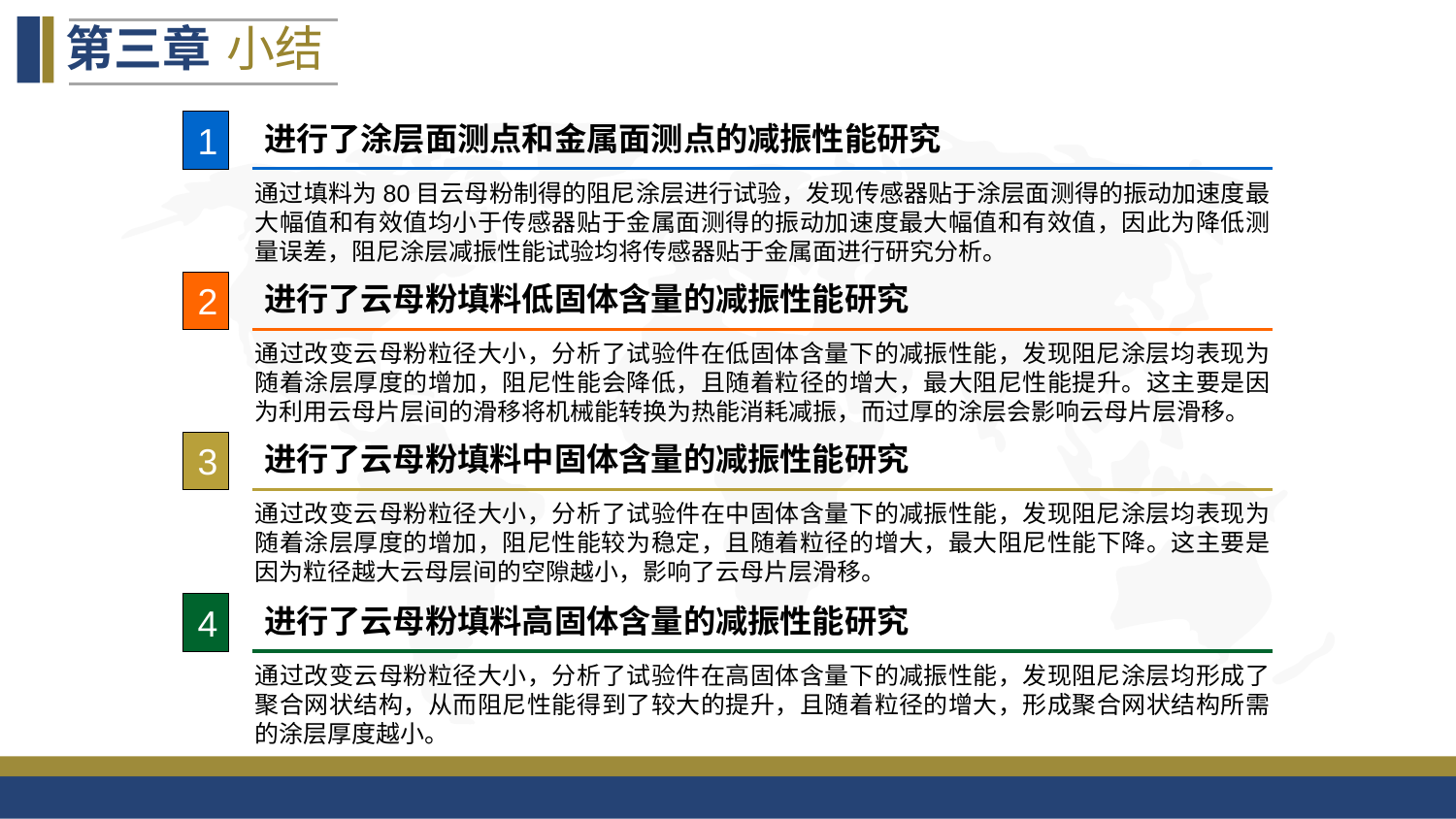

第三章
小结
1
进行了涂层面测点和金属面测点的减振性能研究
通过填料为80目云母粉制得的阻尼涂层进行试验，发现传感器贴于涂层面测得的振动加速度最大幅值和有效值均小于传感器贴于金属面测得的振动加速度最大幅值和有效值，因此为降低测量误差，阻尼涂层减振性能试验均将传感器贴于金属面进行研究分析。
2
进行了云母粉填料低固体含量的减振性能研究
通过改变云母粉粒径大小，分析了试验件在低固体含量下的减振性能，发现阻尼涂层均表现为随着涂层厚度的增加，阻尼性能会降低，且随着粒径的增大，最大阻尼性能提升。这主要是因为利用云母片层间的滑移将机械能转换为热能消耗减振，而过厚的涂层会影响云母片层滑移。
3
进行了云母粉填料中固体含量的减振性能研究
通过改变云母粉粒径大小，分析了试验件在中固体含量下的减振性能，发现阻尼涂层均表现为随着涂层厚度的增加，阻尼性能较为稳定，且随着粒径的增大，最大阻尼性能下降。这主要是因为粒径越大云母层间的空隙越小，影响了云母片层滑移。
4
进行了云母粉填料高固体含量的减振性能研究
通过改变云母粉粒径大小，分析了试验件在高固体含量下的减振性能，发现阻尼涂层均形成了聚合网状结构，从而阻尼性能得到了较大的提升，且随着粒径的增大，形成聚合网状结构所需的涂层厚度越小。